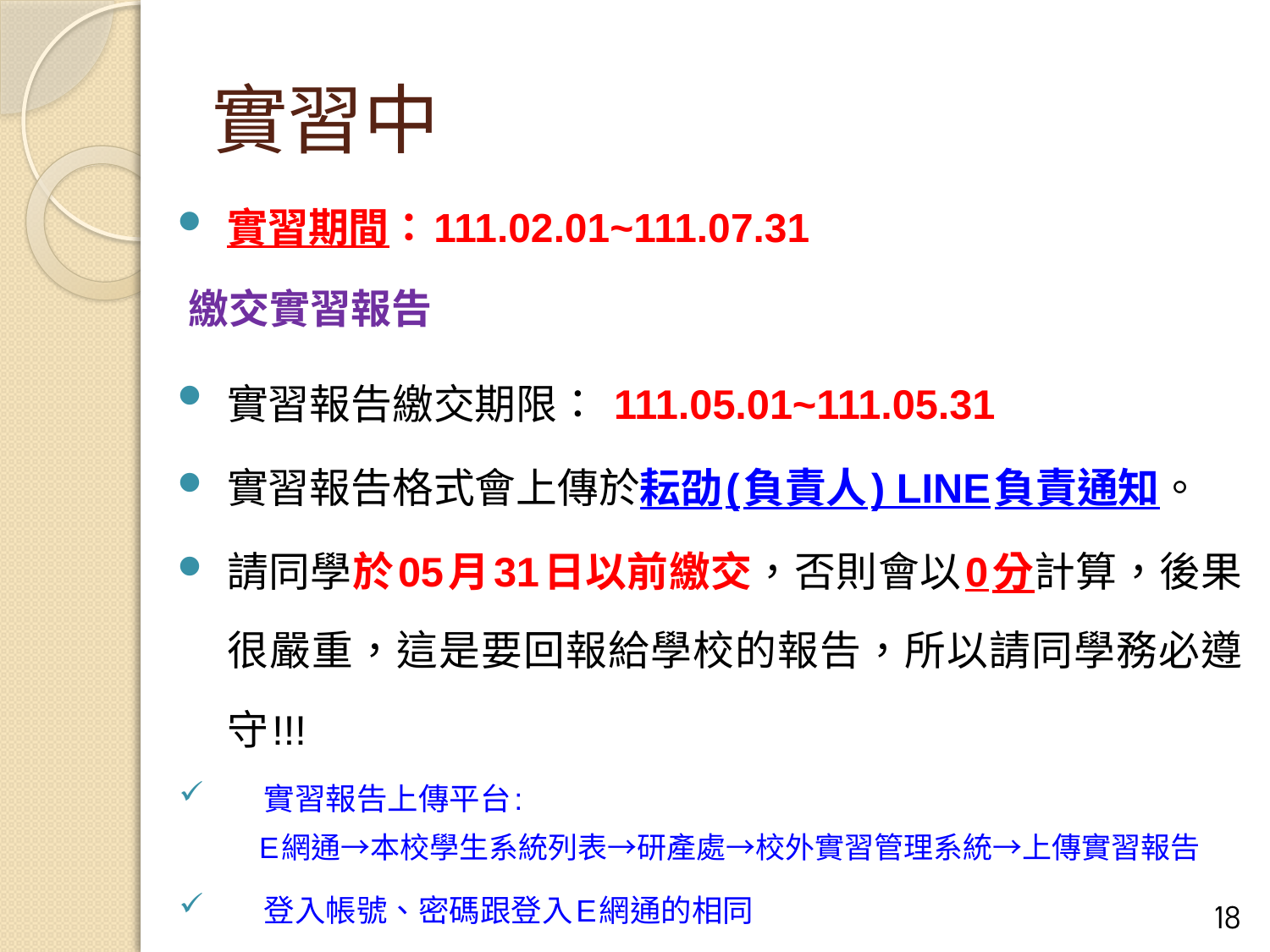

# 實習中
實習期間：111.02.01~111.07.31
繳交實習報告
實習報告繳交期限： 111.05.01~111.05.31
實習報告格式會上傳於耘劭(負責人) LINE負責通知。
請同學於05月31日以前繳交，否則會以0分計算，後果很嚴重，這是要回報給學校的報告，所以請同學務必遵守!!!
實習報告上傳平台:
E網通→本校學生系統列表→研產處→校外實習管理系統→上傳實習報告
登入帳號、密碼跟登入E網通的相同

18